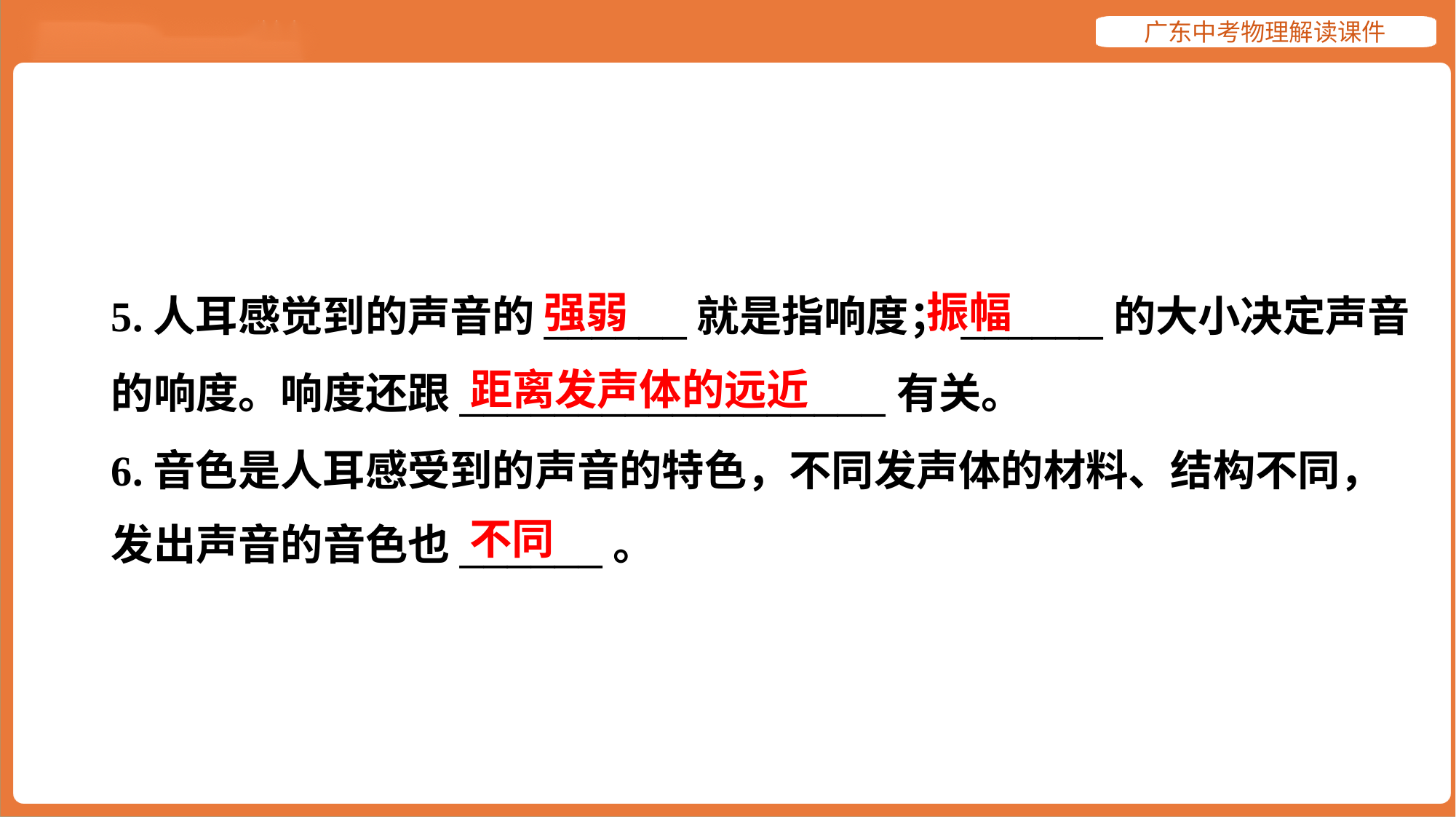

强弱
振幅
5.人耳感觉到的声音的______就是指响度；______的大小决定声音
的响度。响度还跟__________________有关。
6.音色是人耳感受到的声音的特色，不同发声体的材料、结构不同，
发出声音的音色也______。
距离发声体的远近
不同